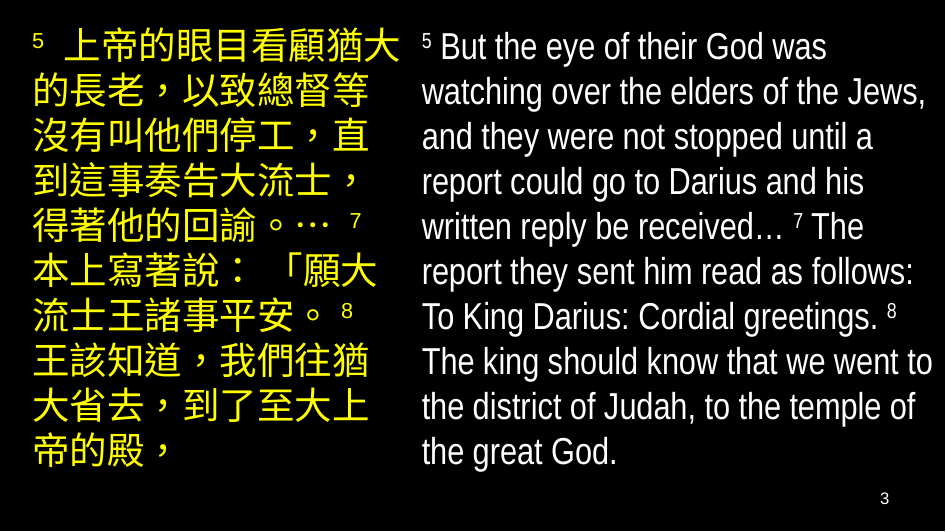

5 上帝的眼目看顧猶大的長老，以致總督等沒有叫他們停工，直到這事奏告大流士，得著他的回諭。… 7 本上寫著說： 「願大流士王諸事平安。8 王該知道，我們往猶大省去，到了至大上帝的殿，
5 But the eye of their God was watching over the elders of the Jews, and they were not stopped until a report could go to Darius and his written reply be received… 7 The report they sent him read as follows: To King Darius: Cordial greetings. 8 The king should know that we went to the district of Judah, to the temple of the great God.
3